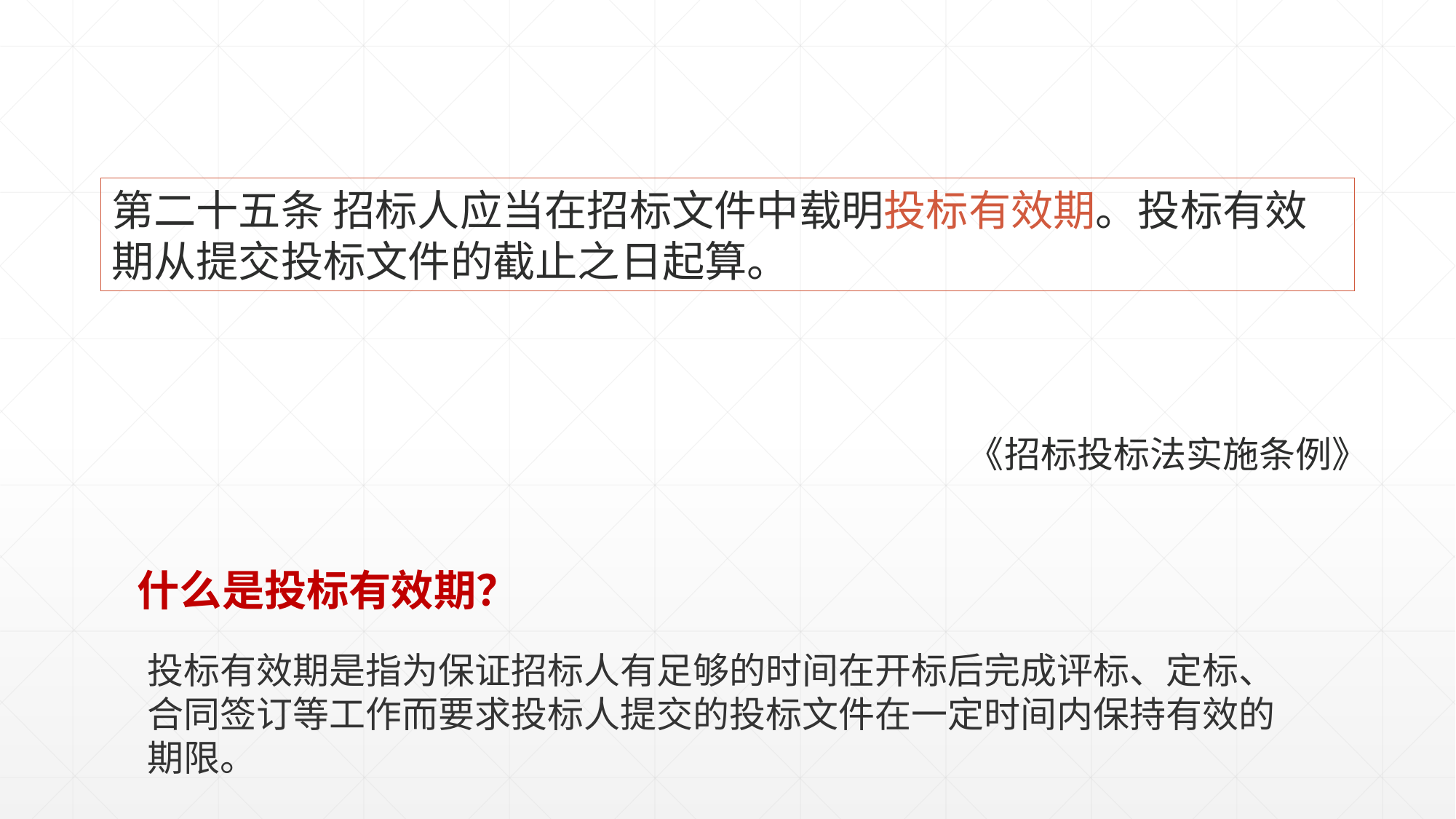

第二十五条 招标人应当在招标文件中载明投标有效期。投标有效期从提交投标文件的截止之日起算。
《招标投标法实施条例》
什么是投标有效期？
投标有效期是指为保证招标人有足够的时间在开标后完成评标、定标、合同签订等工作而要求投标人提交的投标文件在一定时间内保持有效的期限。